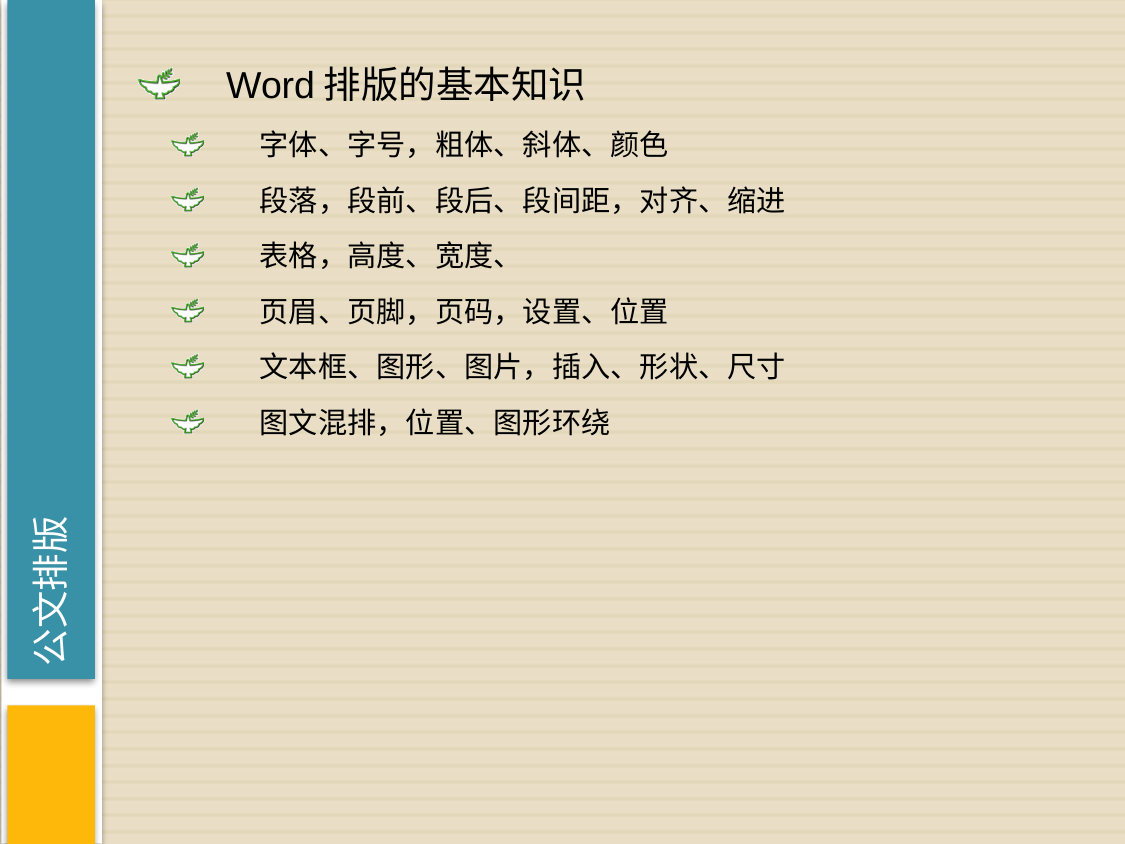

Word排版的基本知识
字体、字号，粗体、斜体、颜色
段落，段前、段后、段间距，对齐、缩进
表格，高度、宽度、
页眉、页脚，页码，设置、位置
文本框、图形、图片，插入、形状、尺寸
图文混排，位置、图形环绕
# 公文排版